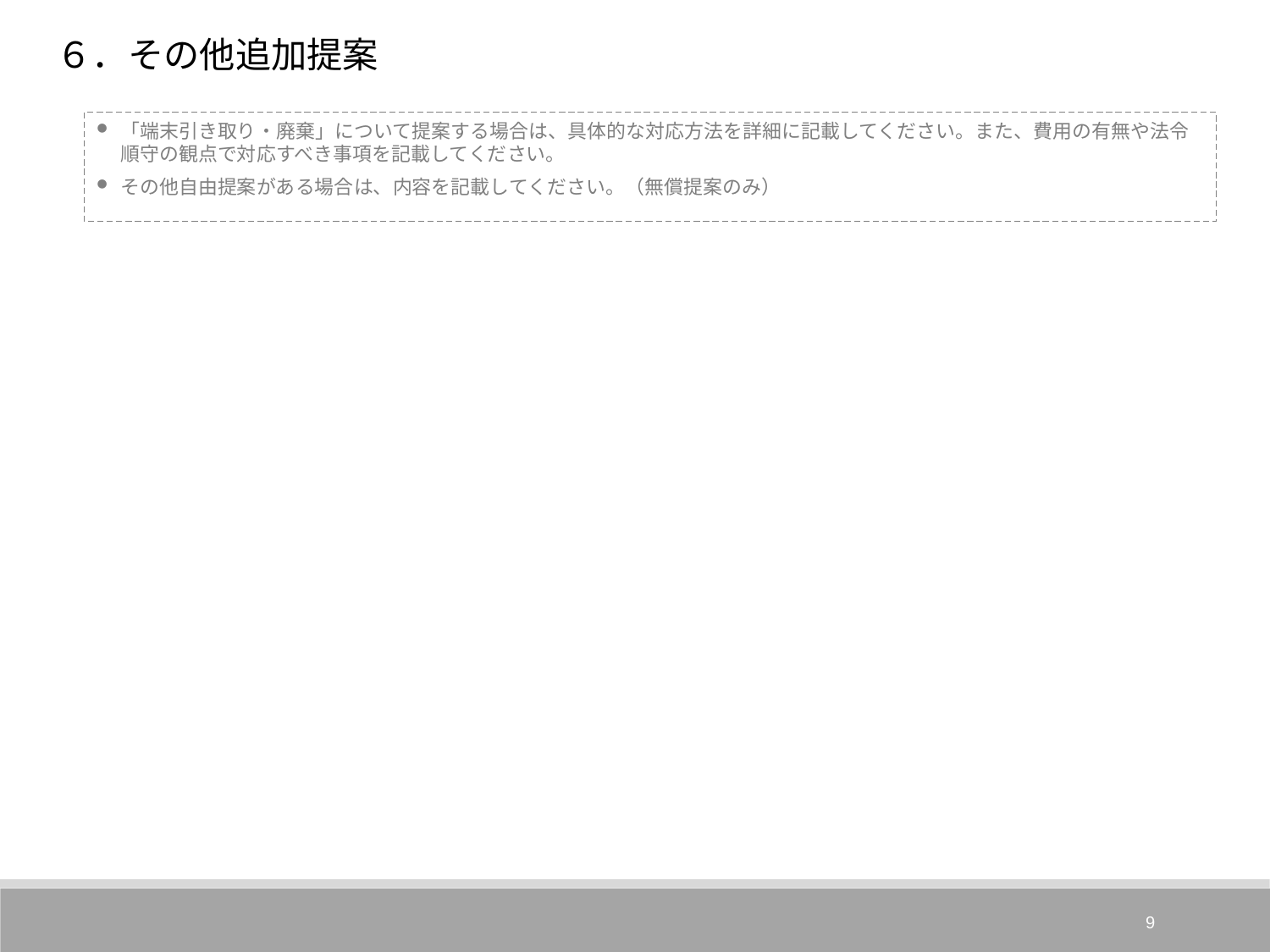

６．その他追加提案
「端末引き取り・廃棄」について提案する場合は、具体的な対応方法を詳細に記載してください。また、費用の有無や法令順守の観点で対応すべき事項を記載してください。
その他自由提案がある場合は、内容を記載してください。（無償提案のみ）
9